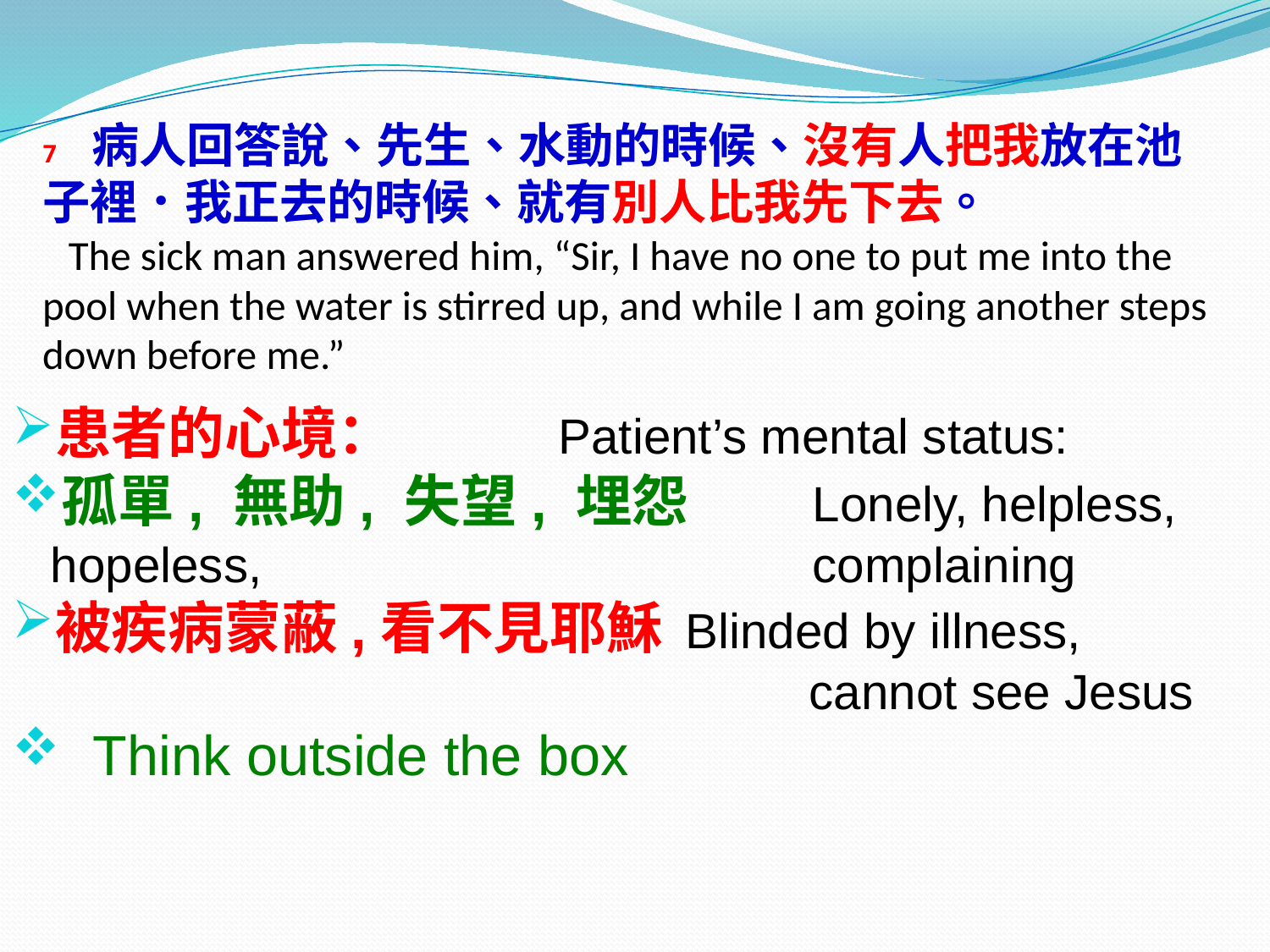

# 7 病人回答說、先生、水動的時候、沒有人把我放在池子裡．我正去的時候、就有別人比我先下去。  The sick man answered him, “Sir, I have no one to put me into the pool when the water is stirred up, and while I am going another steps down before me.”
患者的心境：		Patient’s mental status:
孤單, 無助, 失望, 埋怨	Lonely, helpless, hopeless, 					complaining
被疾病蒙蔽,看不見耶穌	Blinded by illness, 						         cannot see Jesus
  Think outside the box